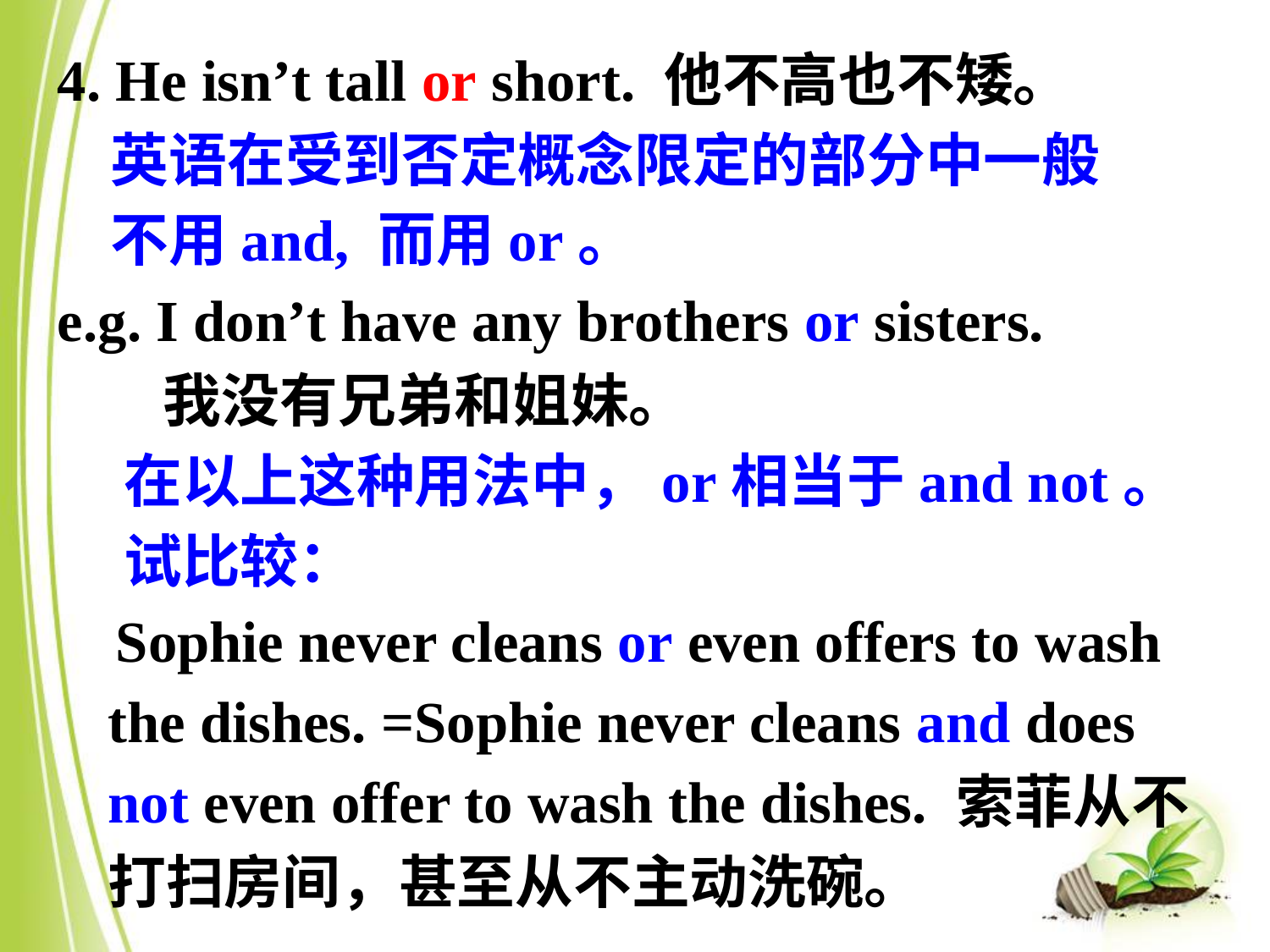

4. He isn’t tall or short. 他不高也不矮。
   英语在受到否定概念限定的部分中一般
   不用and, 而用or。
e.g. I don’t have any brothers or sisters.
       我没有兄弟和姐妹。
    在以上这种用法中，or相当于and not。
    试比较：
    Sophie never cleans or even offers to wash the dishes. =Sophie never cleans and does not even offer to wash the dishes. 索菲从不打扫房间，甚至从不主动洗碗。